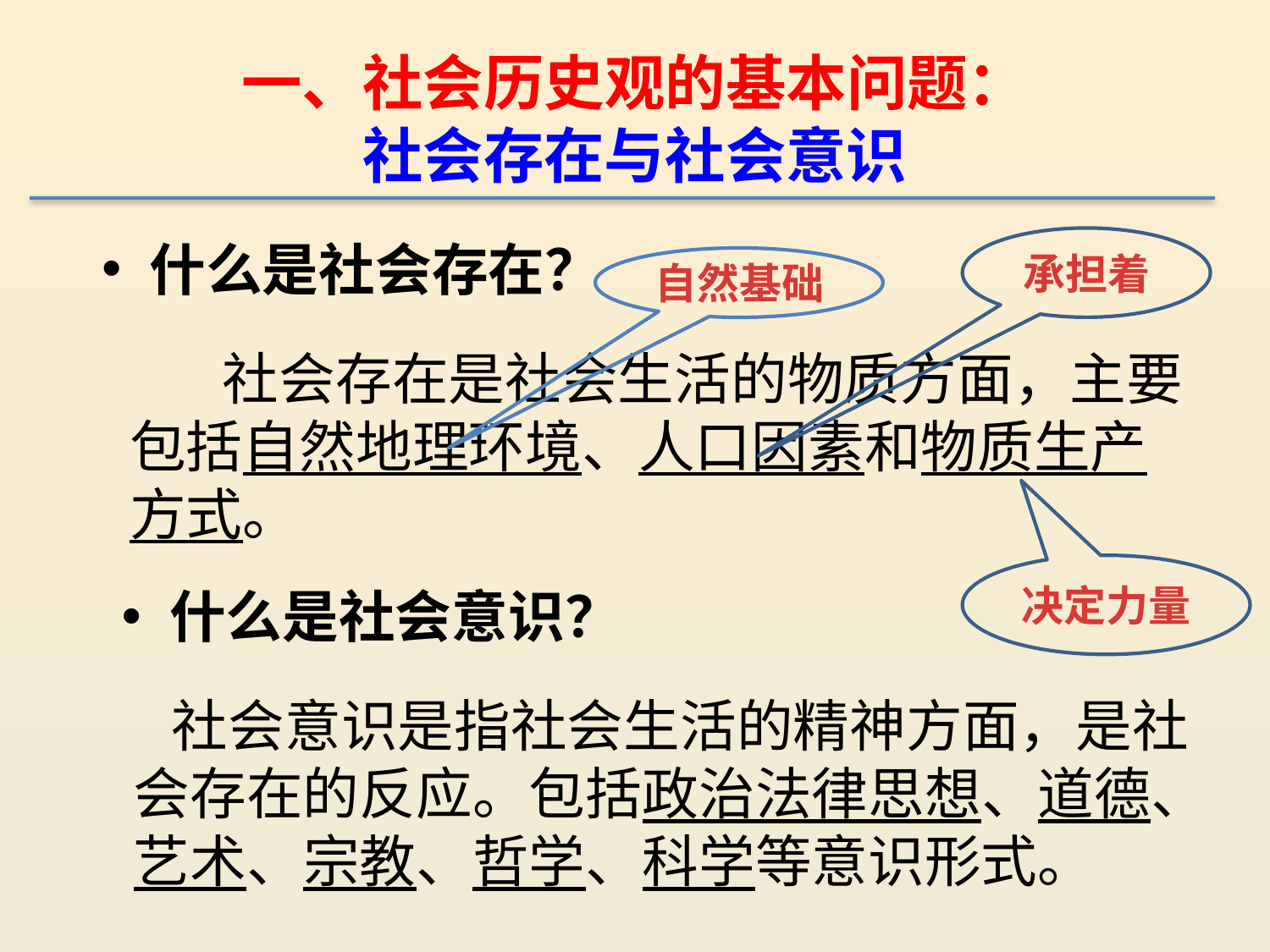

# 一、社会历史观的基本问题： 社会存在与社会意识
什么是社会存在？
承担着
自然基础
          社会存在是社会生活的物质方面，主要包括自然地理环境、人口因素和物质生产方式。
决定力量
什么是社会意识？
      社会意识是指社会生活的精神方面，是社会存在的反应。包括政治法律思想、道德、艺术、宗教、哲学、科学等意识形式。